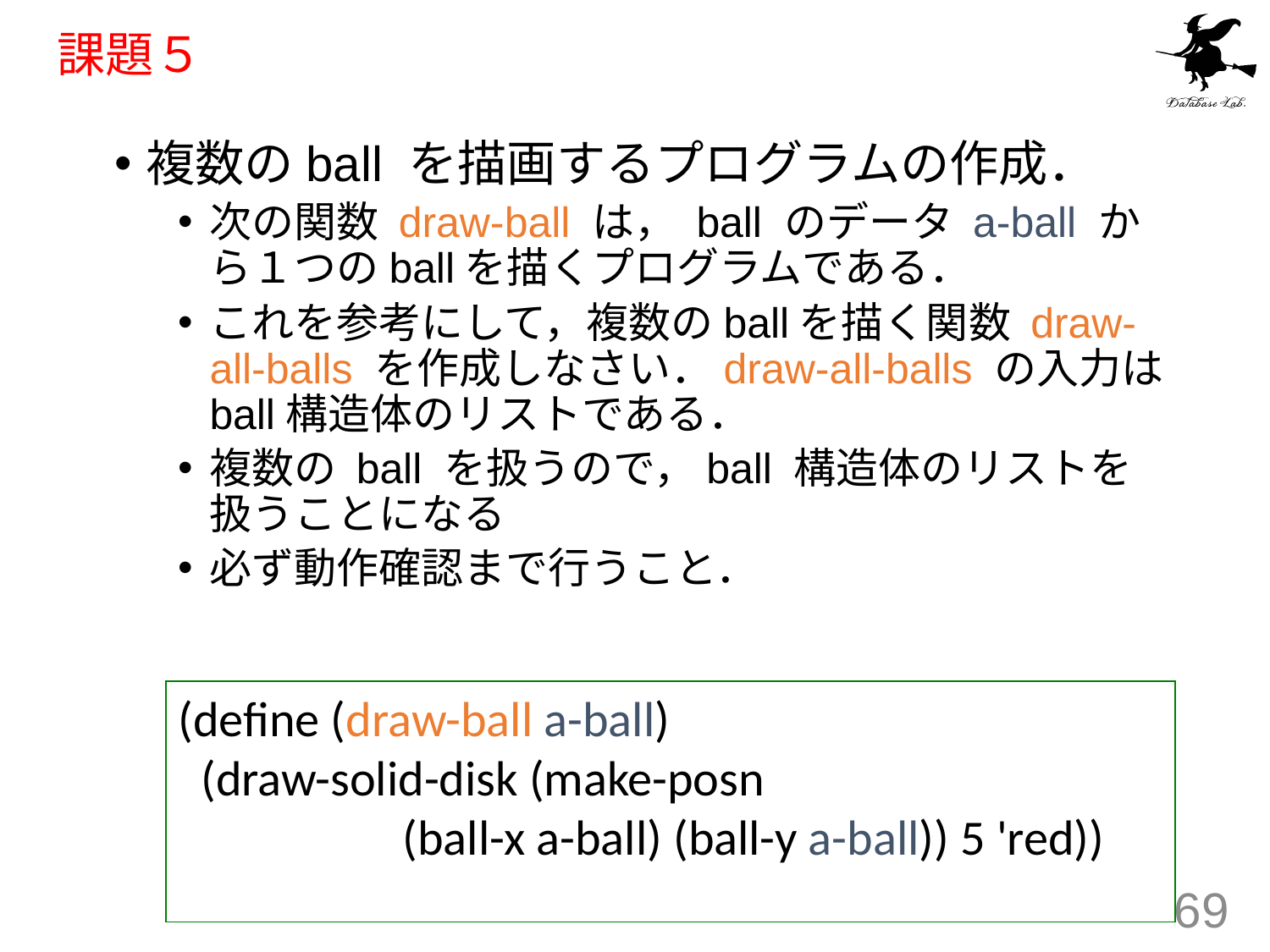

# 課題５
複数のball を描画するプログラムの作成．
次の関数 draw-ball は， ball のデータ a-ball から１つのballを描くプログラムである．
これを参考にして，複数のballを描く関数 draw-all-balls を作成しなさい．draw-all-balls の入力はball構造体のリストである．
複数の ball を扱うので，ball 構造体のリストを扱うことになる
必ず動作確認まで行うこと．
(define (draw-ball a-ball)
  (draw-solid-disk (make-posn
                    (ball-x a-ball) (ball-y a-ball)) 5 'red))

69